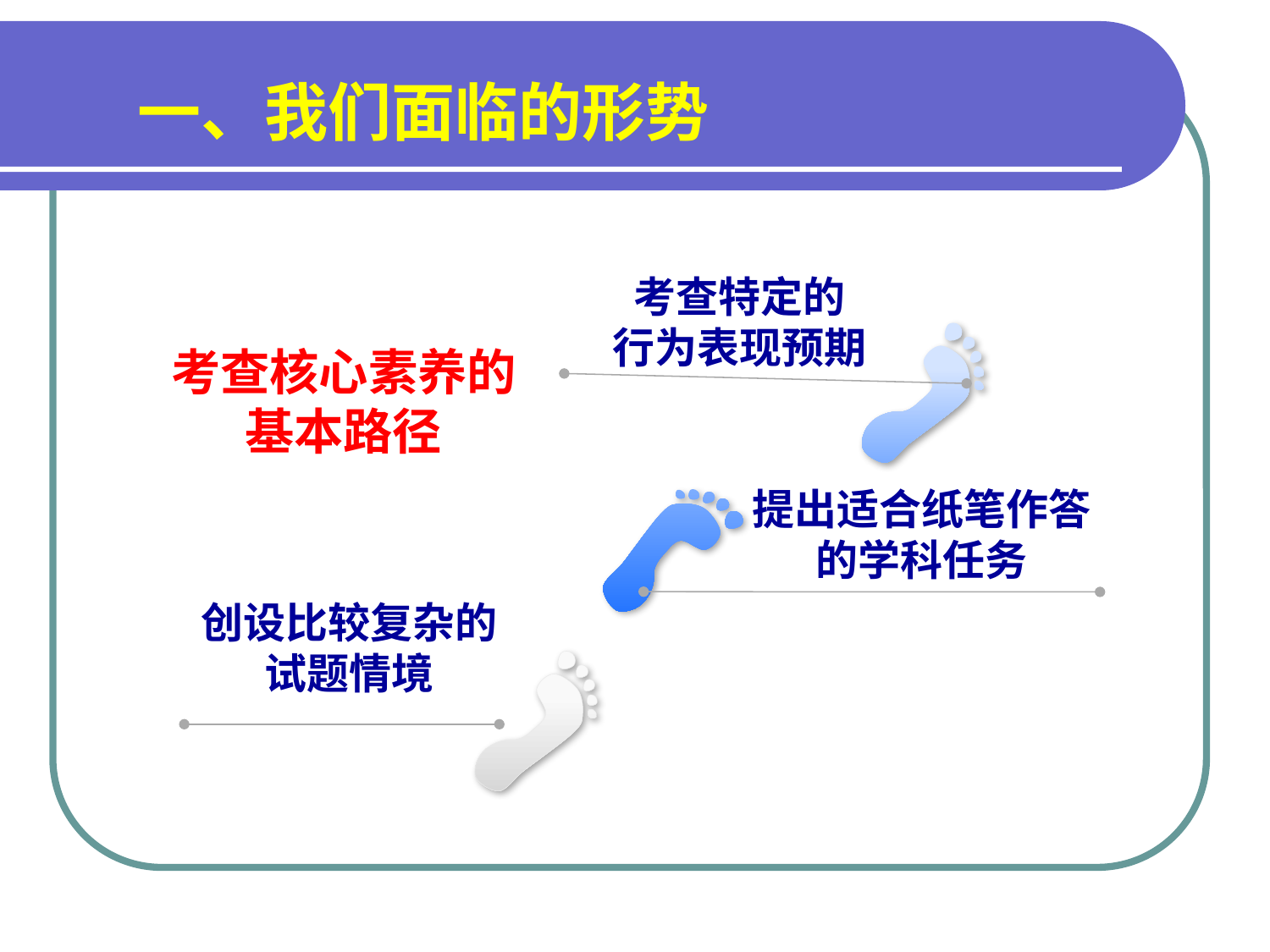

一、我们面临的形势
考查特定的
行为表现预期

提出适合纸笔作答的学科任务

创设比较复杂的试题情境

考查核心素养的基本路径